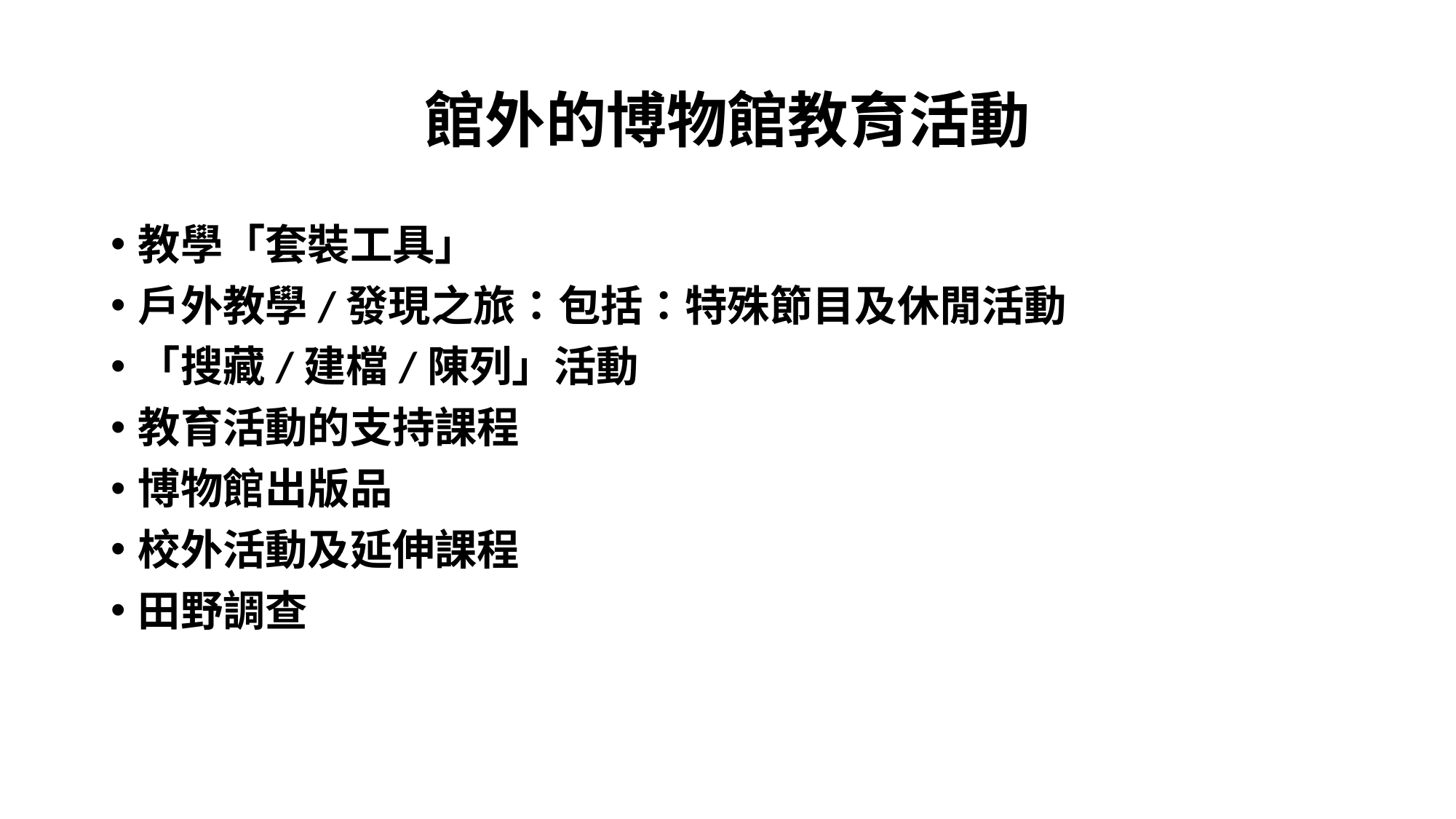

# 館外的博物館教育活動
教學「套裝工具」
戶外教學/發現之旅：包括：特殊節目及休閒活動
「搜藏/建檔/陳列」活動
教育活動的支持課程
博物館出版品
校外活動及延伸課程
田野調查